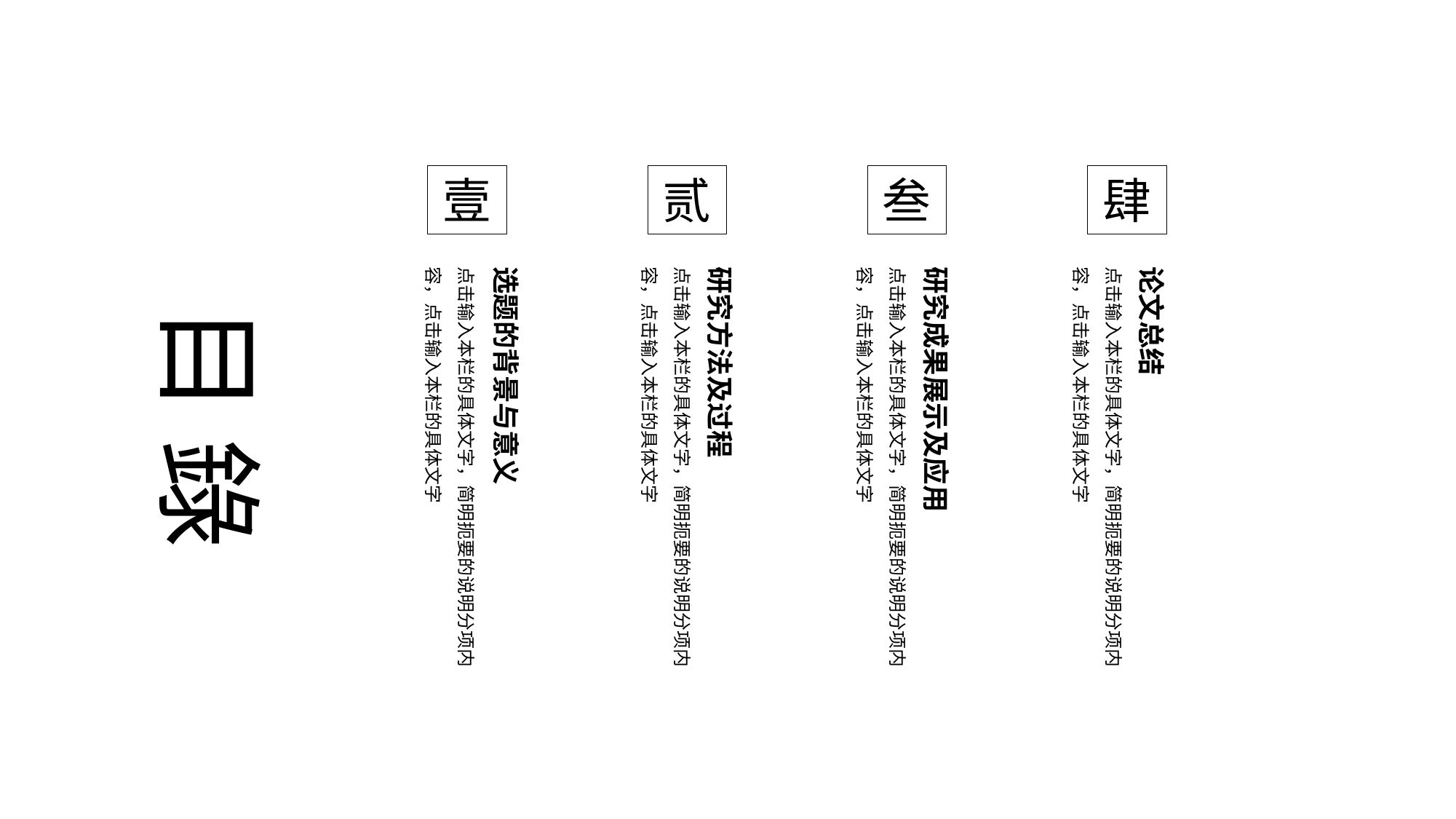

壹
贰
叁
肆
目 錄
研究成果展示及应用
点击输入本栏的具体文字，简明扼要的说明分项内容，点击输入本栏的具体文字
选题的背景与意义
点击输入本栏的具体文字，简明扼要的说明分项内容，点击输入本栏的具体文字
研究方法及过程
点击输入本栏的具体文字，简明扼要的说明分项内容，点击输入本栏的具体文字
点击输入本栏的具体文字，简明扼要的说明分项内容，点击输入本栏的具体文字
论文总结